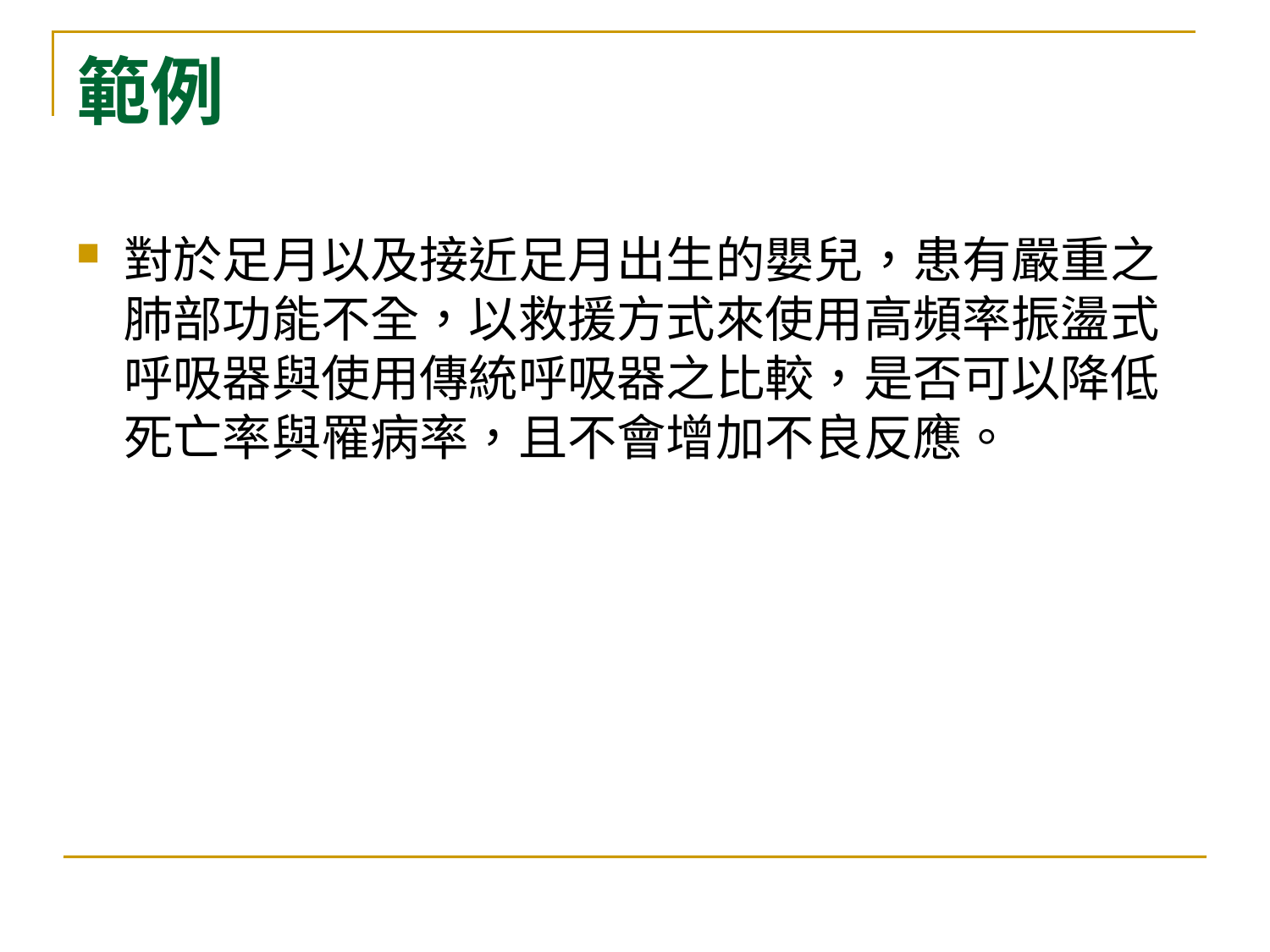

# 範例
對於足月以及接近足月出生的嬰兒，患有嚴重之肺部功能不全，以救援方式來使用高頻率振盪式呼吸器與使用傳統呼吸器之比較，是否可以降低死亡率與罹病率，且不會增加不良反應。